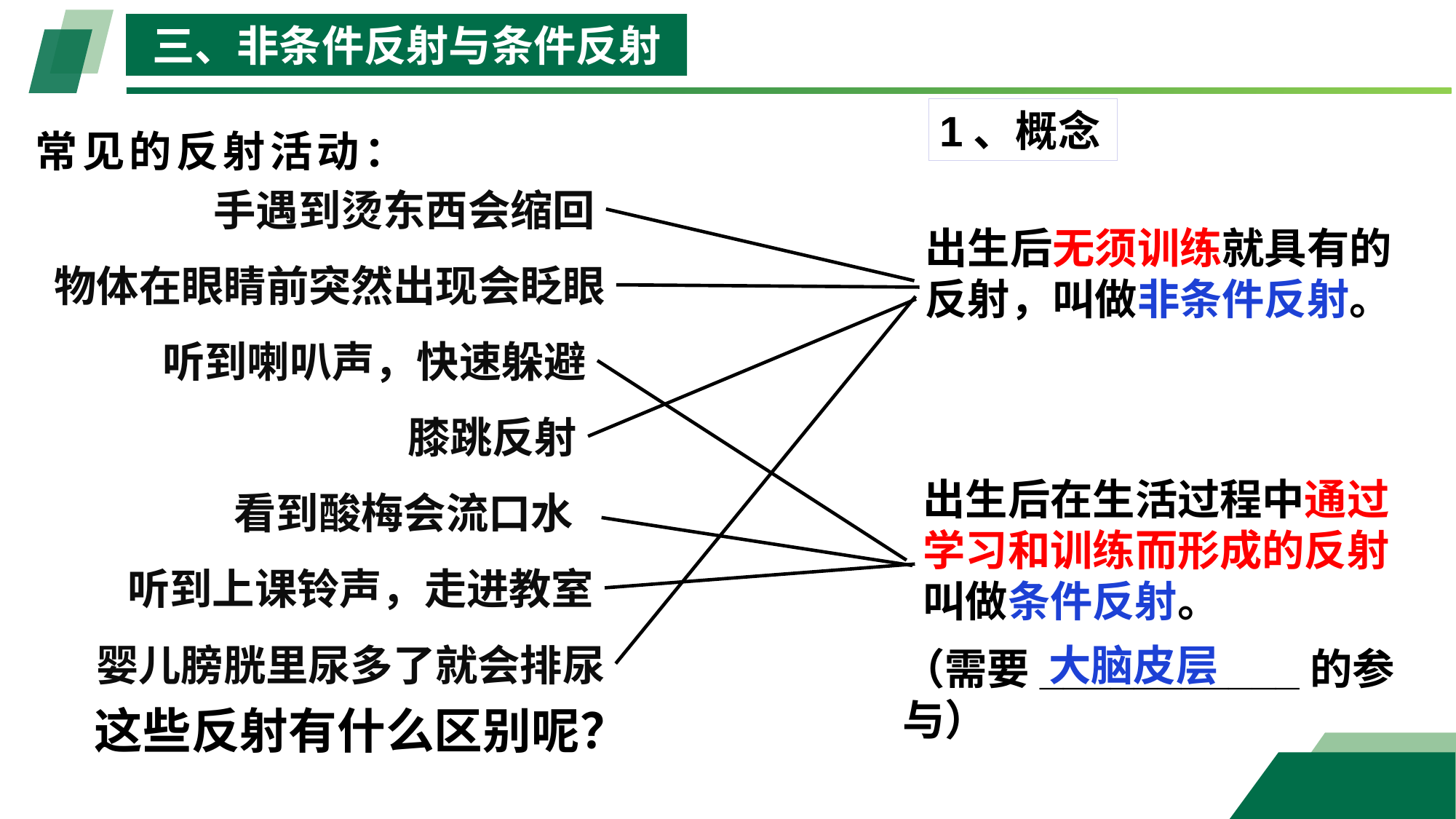

三、非条件反射与条件反射
常见的反射活动：
1、概念
手遇到烫东西会缩回
出生后无须训练就具有的反射，叫做非条件反射。
物体在眼睛前突然出现会眨眼
听到喇叭声，快速躲避
膝跳反射
出生后在生活过程中通过学习和训练而形成的反射叫做条件反射。
看到酸梅会流口水
听到上课铃声，走进教室
婴儿膀胱里尿多了就会排尿
大脑皮层
（需要___________的参与）
这些反射有什么区别呢？